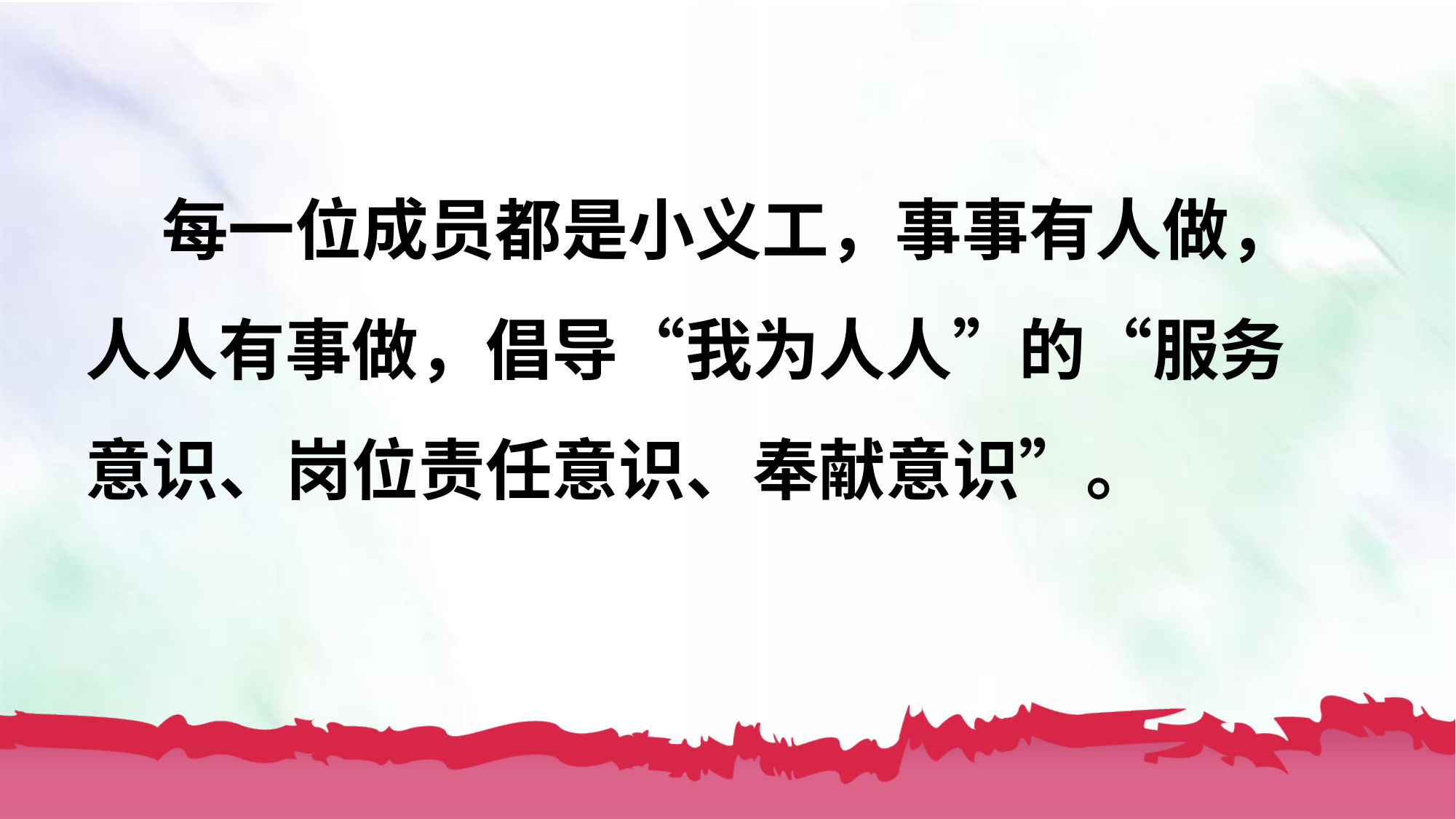

每一位成员都是小义工，事事有人做，人人有事做，倡导“我为人人”的“服务意识、岗位责任意识、奉献意识”。